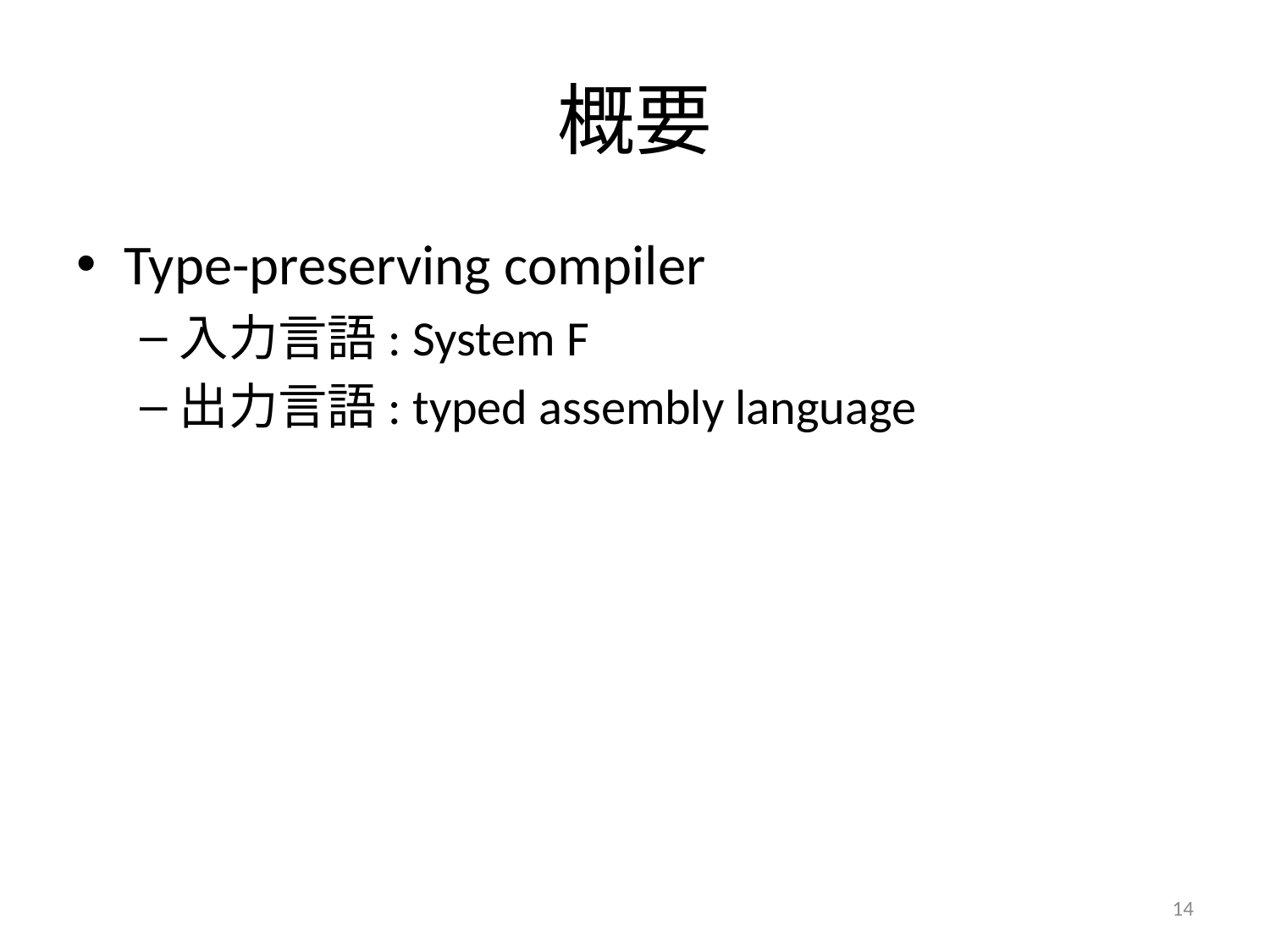

# 概要
Type-preserving compiler
入力言語: System F
出力言語: typed assembly language
14